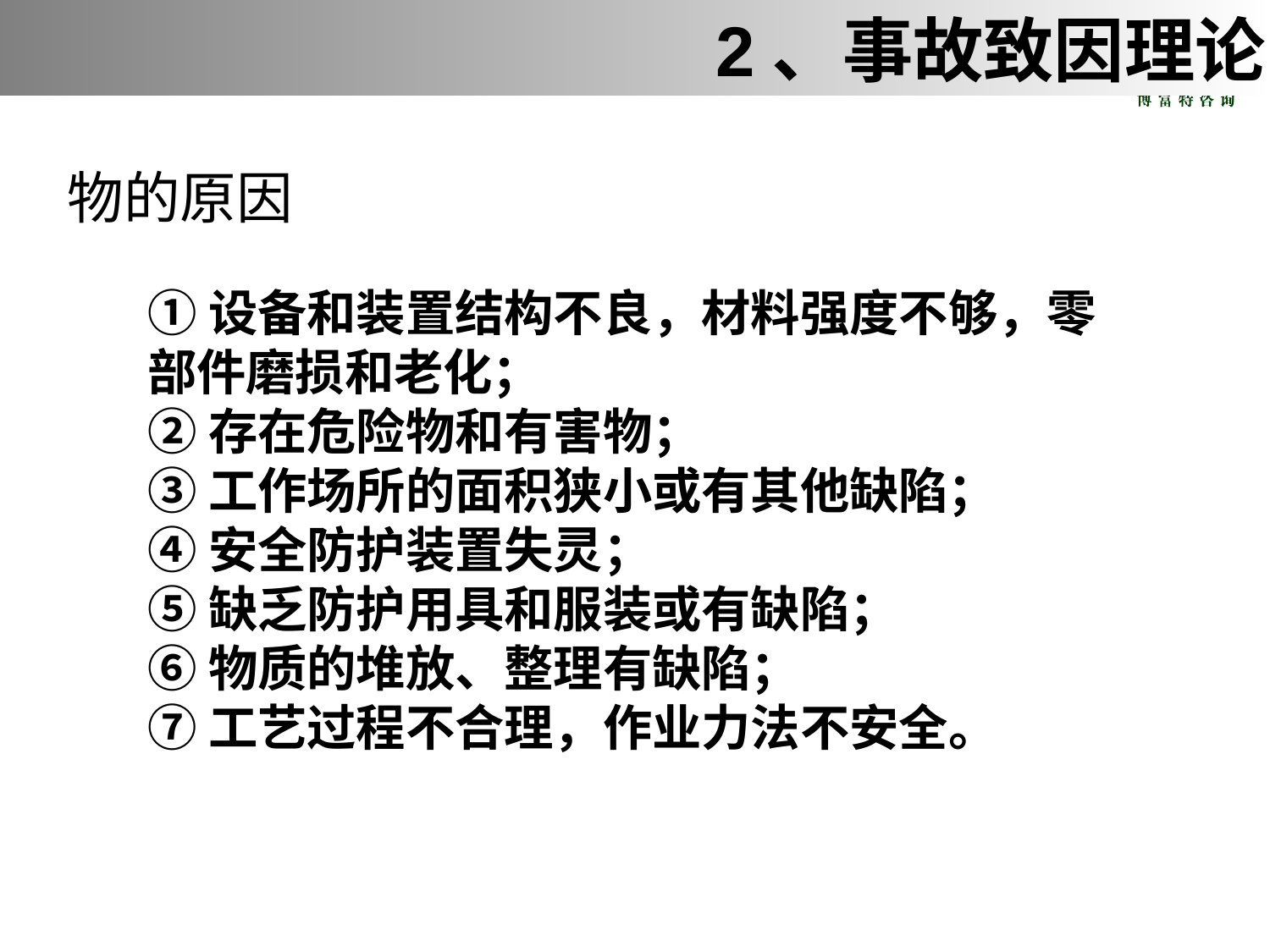

2、事故致因理论
物的原因
①设备和装置结构不良，材料强度不够，零部件磨损和老化；
②存在危险物和有害物；
③工作场所的面积狭小或有其他缺陷；
④安全防护装置失灵；
⑤缺乏防护用具和服装或有缺陷；
⑥物质的堆放、整理有缺陷；
⑦工艺过程不合理，作业力法不安全。